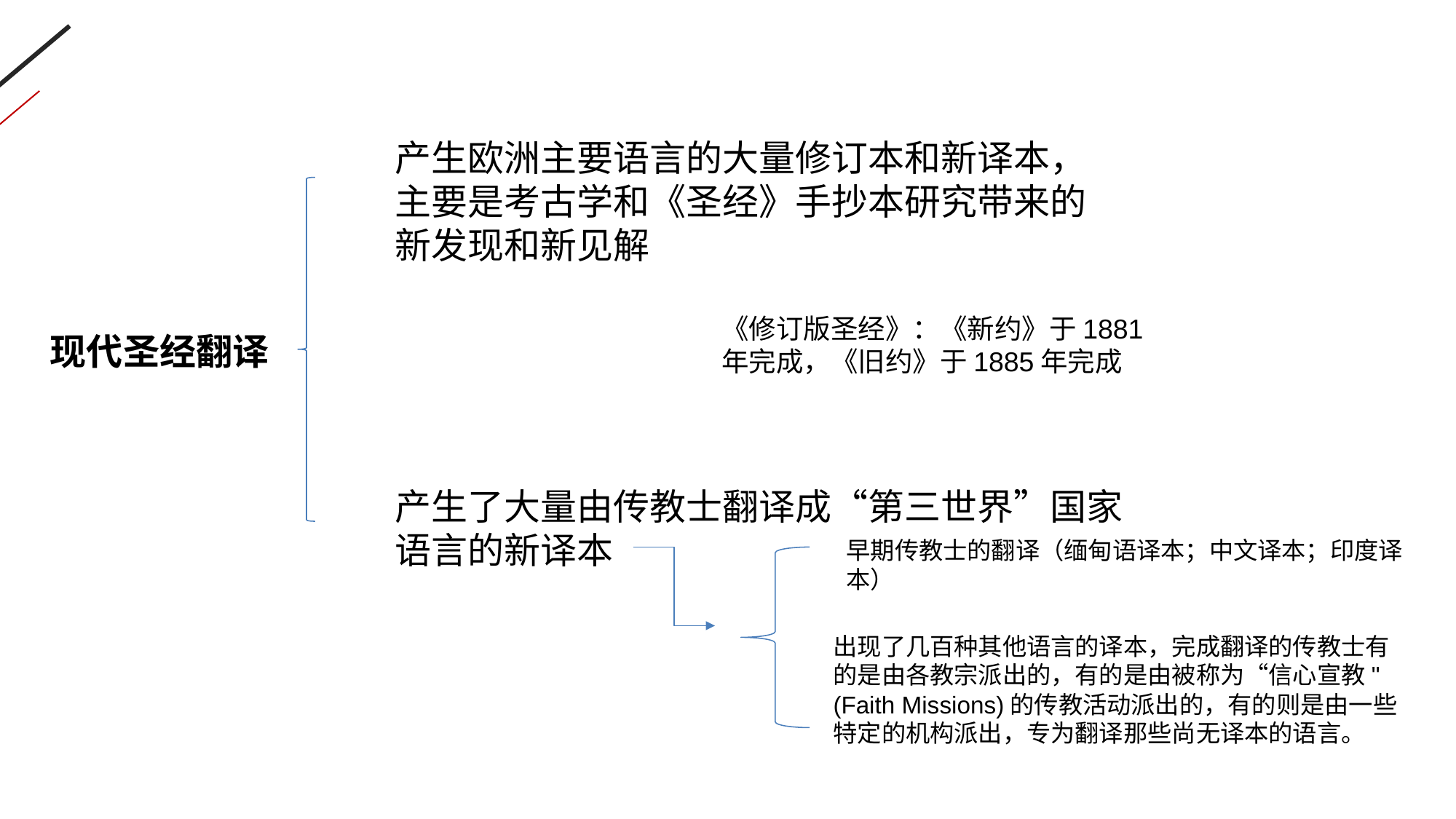

产生欧洲主要语言的大量修订本和新译本，主要是考古学和《圣经》手抄本研究带来的新发现和新见解

《修订版圣经》：《新约》于1881年完成，《旧约》于1885年完成
现代圣经翻译
产生了大量由传教士翻译成“第三世界”国家语言的新译本
早期传教士的翻译（缅甸语译本；中文译本；印度译本）

出现了几百种其他语言的译本，完成翻译的传教士有的是由各教宗派出的，有的是由被称为“信心宣教" (Faith Missions)的传教活动派出的，有的则是由一些特定的机构派出，专为翻译那些尚无译本的语言。